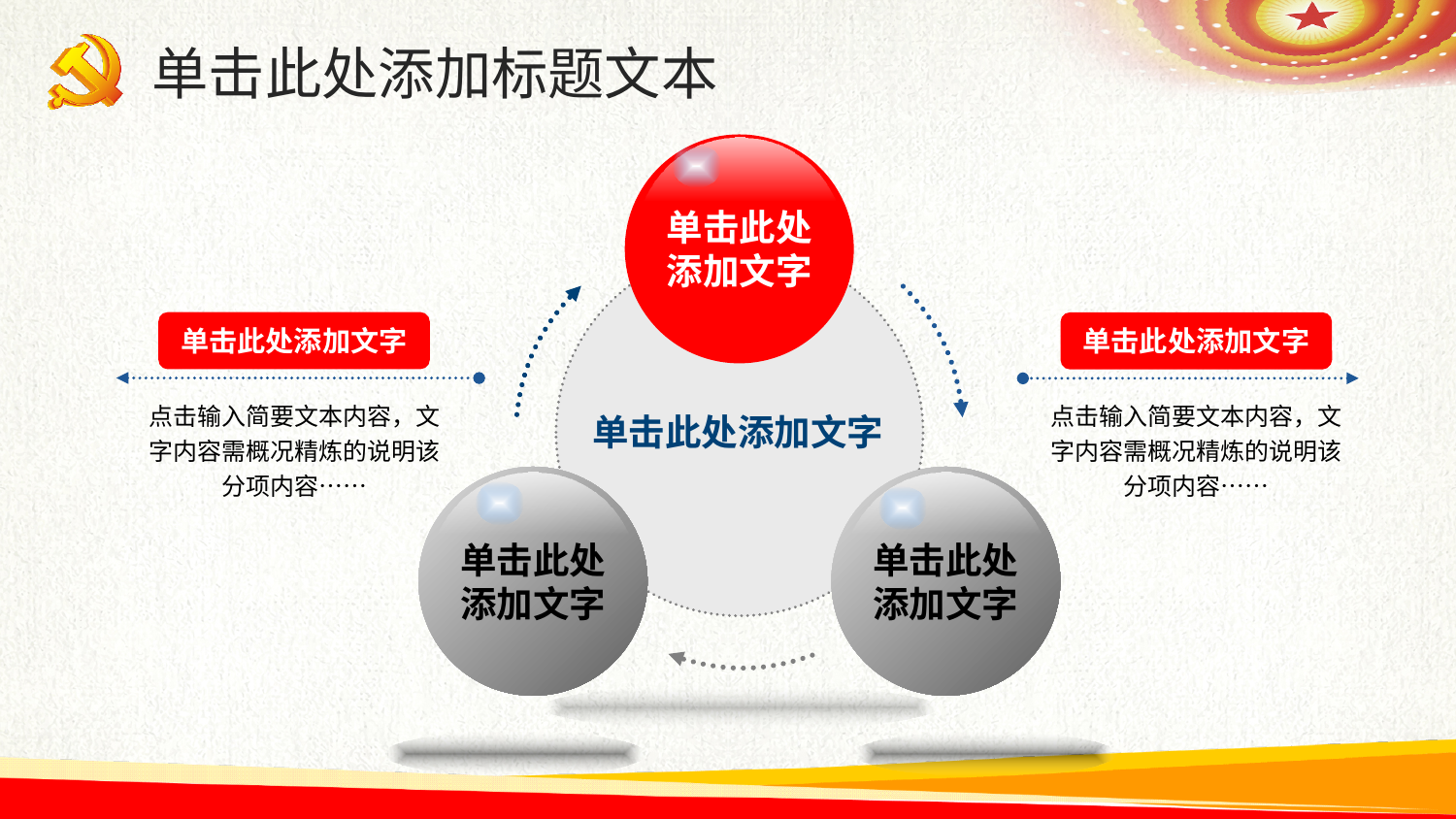

单击此处添加标题文本
单击此处
添加文字

单击此处添加文字
单击此处添加文字

点击输入简要文本内容，文字内容需概况精炼的说明该分项内容……
点击输入简要文本内容，文字内容需概况精炼的说明该分项内容……
单击此处添加文字
单击此处
添加文字

单击此处
添加文字